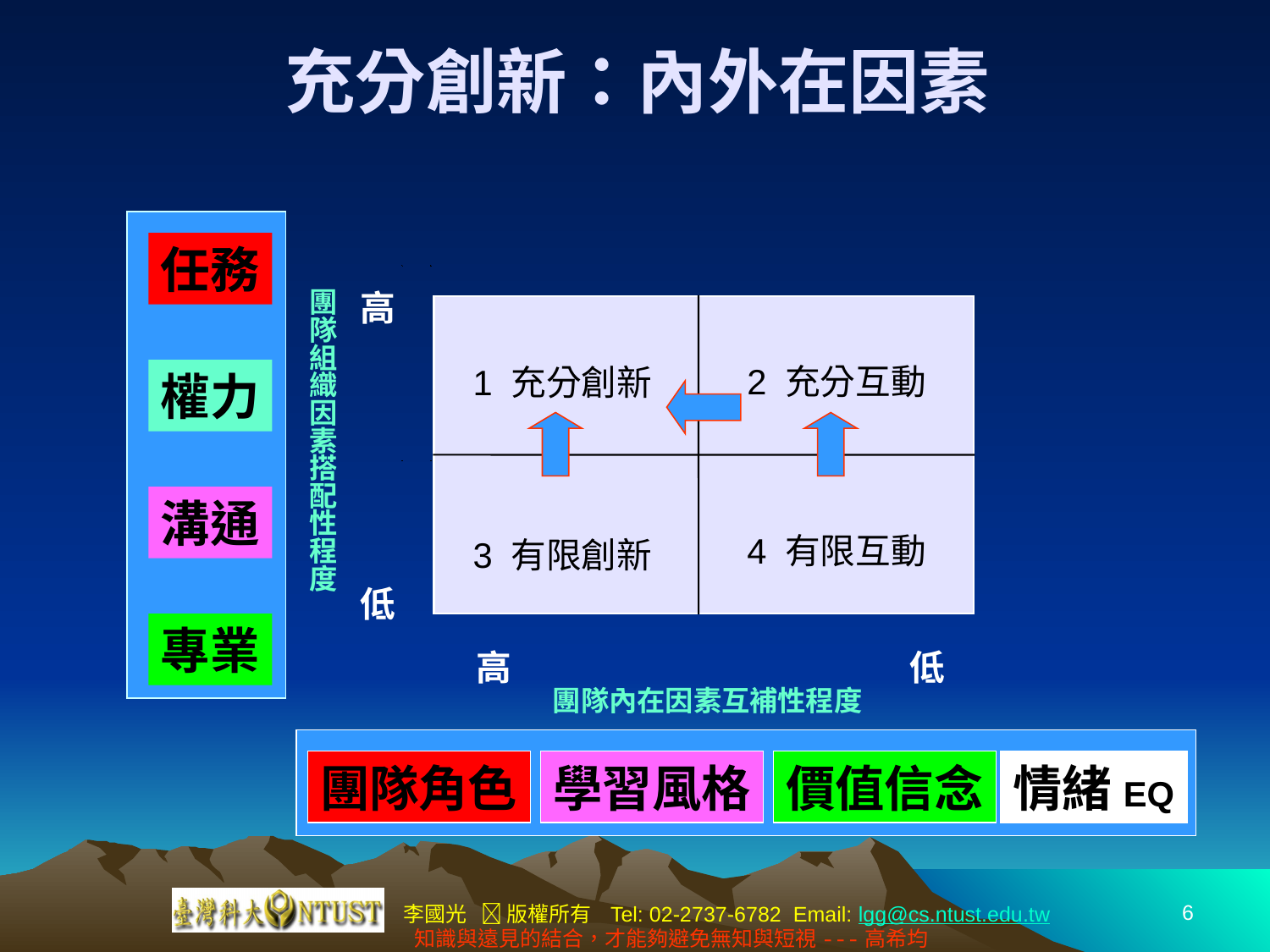

# 充分創新：內外在因素

任務
權力
溝通
專業

高
團
隊
組
織
因
素
搭
配
性
程
度

2 充分互動
1 充分創新

4 有限互動
3 有限創新
低
高
低
團隊內在因素互補性程度

團隊角色
學習風格
價值信念
情緒EQ
6